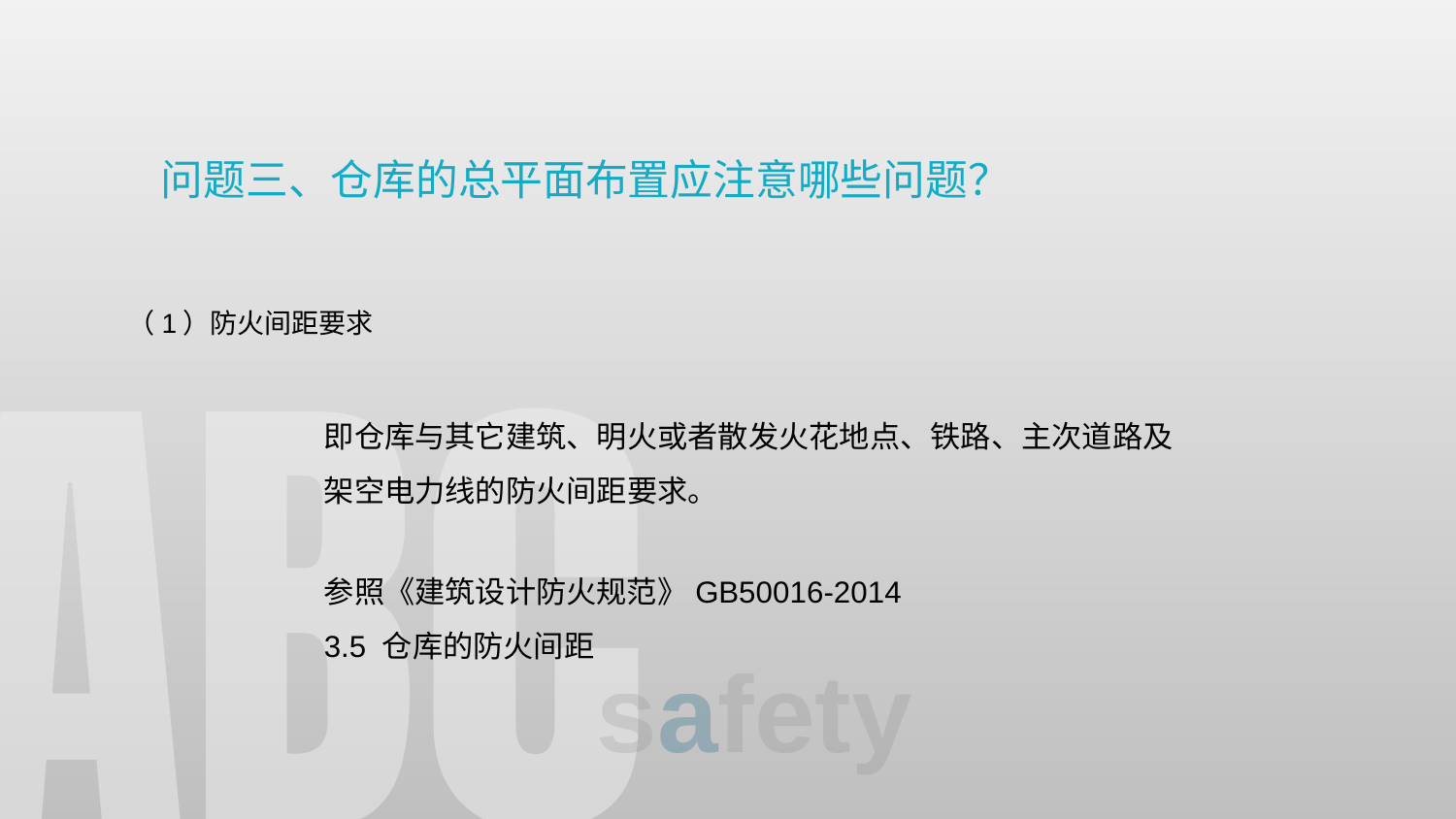

问题三、仓库的总平面布置应注意哪些问题？
（1）防火间距要求
即仓库与其它建筑、明火或者散发火花地点、铁路、主次道路及
架空电力线的防火间距要求。
参照《建筑设计防火规范》GB50016-2014
3.5 仓库的防火间距